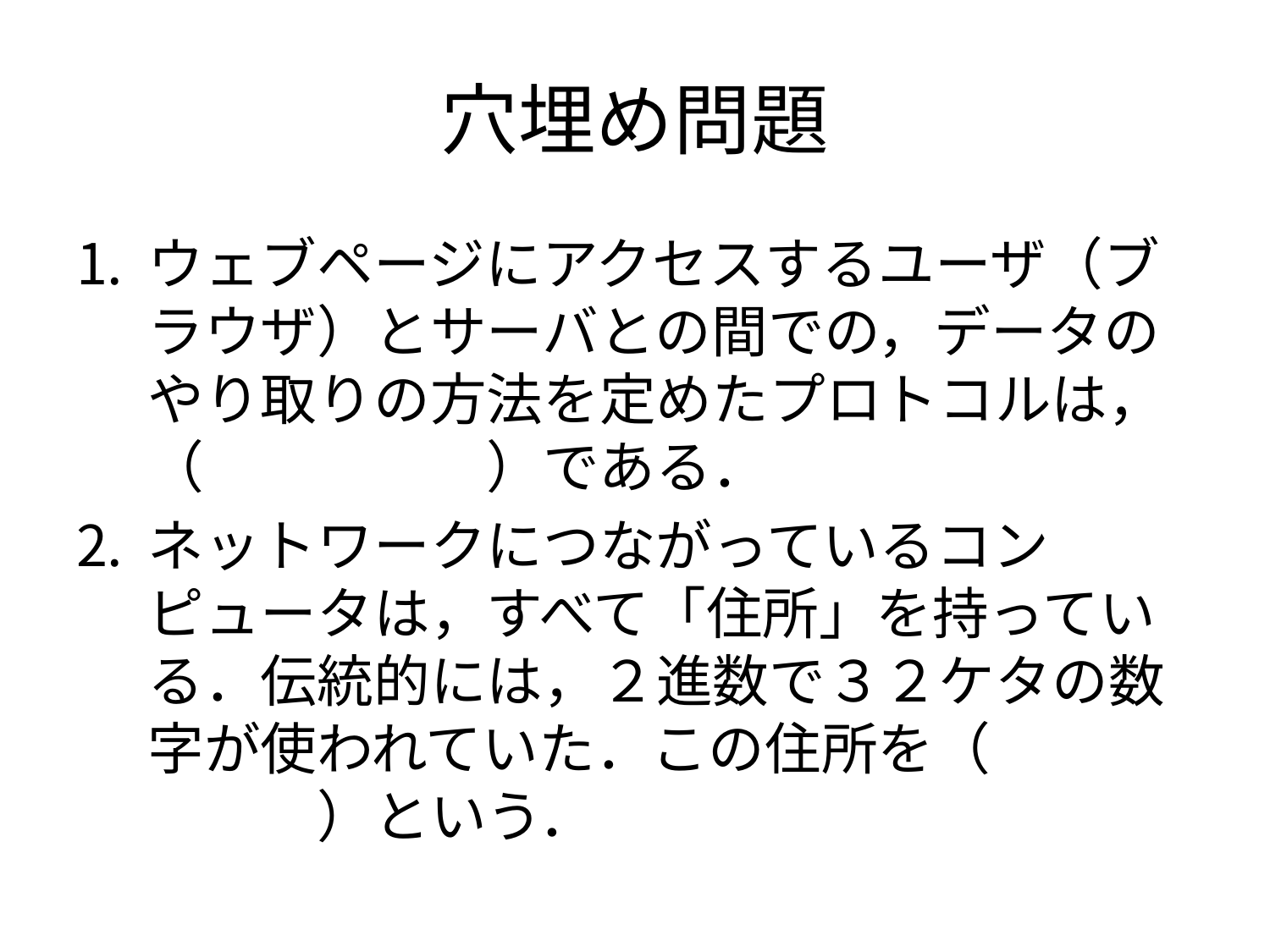

# 穴埋め問題
ウェブページにアクセスするユーザ（ブラウザ）とサーバとの間での，データのやり取りの方法を定めたプロトコルは，（　　　　　）である．
ネットワークにつながっているコンピュータは，すべて「住所」を持っている．伝統的には，２進数で３２ケタの数字が使われていた．この住所を（　　　　　　）という．